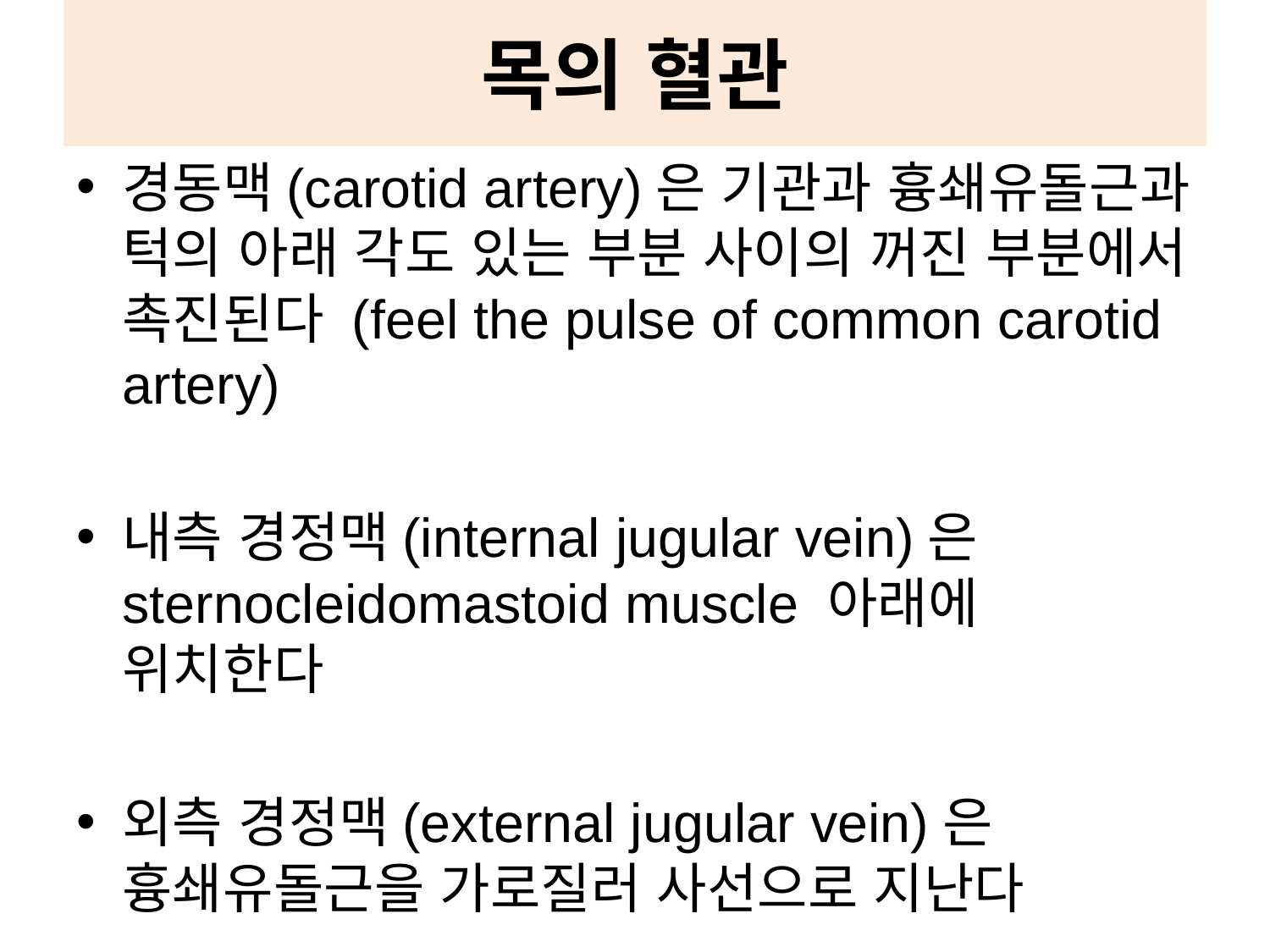

# 목의 혈관
경동맥(carotid artery)은 기관과 흉쇄유돌근과 턱의 아래 각도 있는 부분 사이의 꺼진 부분에서 촉진된다 (feel the pulse of common carotid artery)

내측 경정맥(internal jugular vein)은 sternocleidomastoid muscle 아래에 위치한다

외측 경정맥(external jugular vein)은 흉쇄유돌근을 가로질러 사선으로 지난다